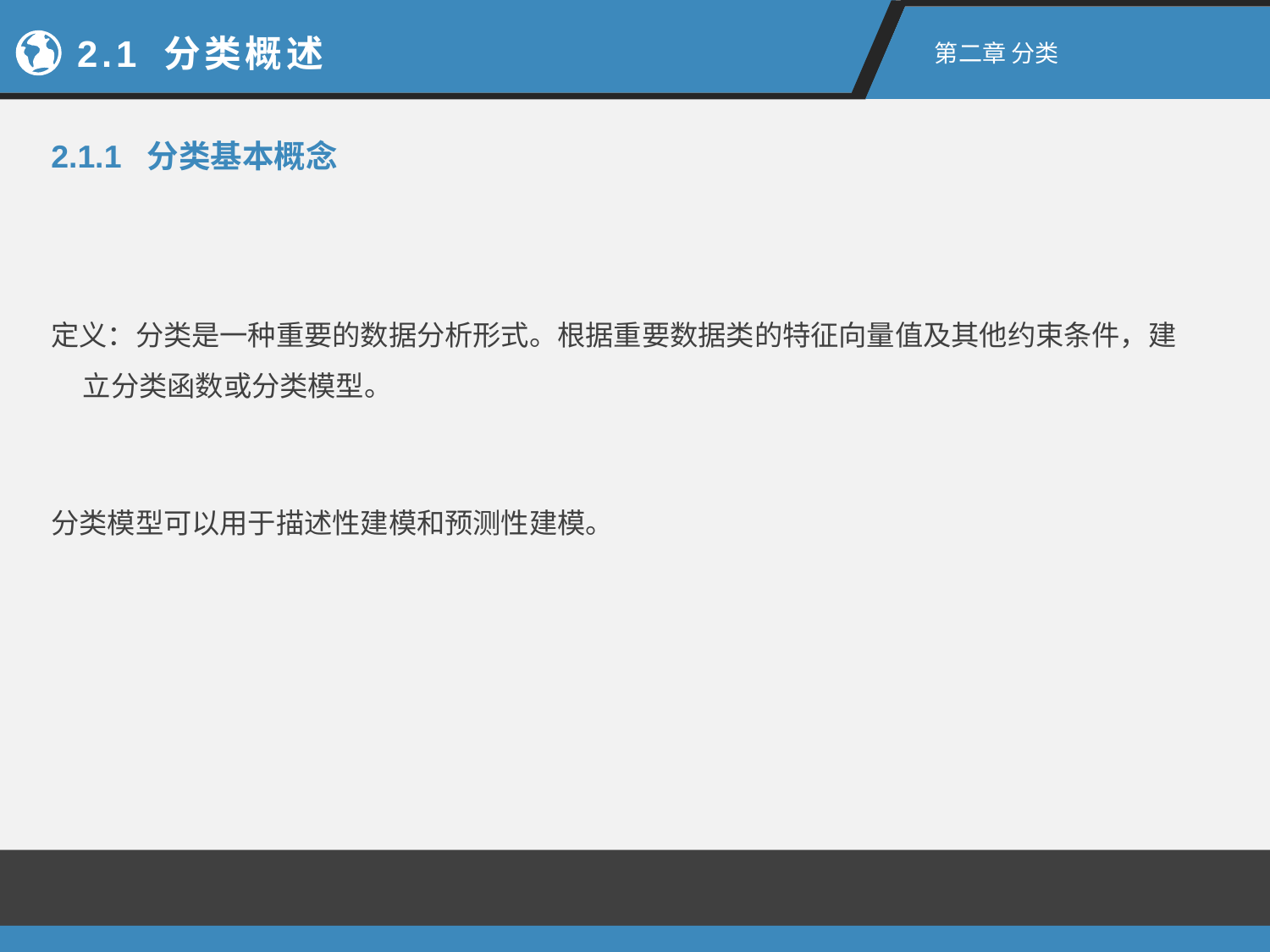

2.1 分类概述

第二章 分类
2.1.1  分类基本概念
定义：分类是一种重要的数据分析形式。根据重要数据类的特征向量值及其他约束条件，建立分类函数或分类模型。

分类模型可以用于描述性建模和预测性建模。